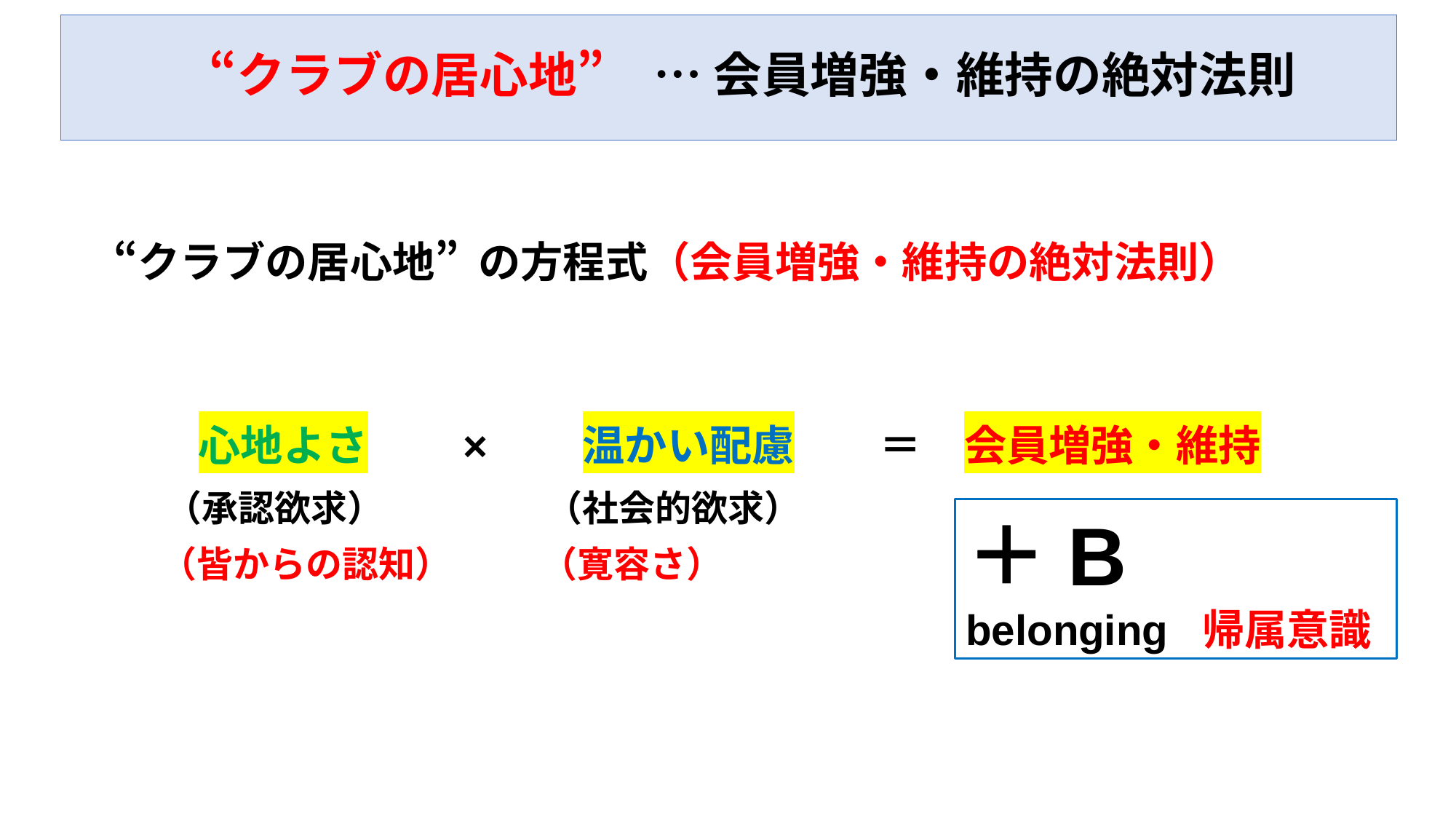

# “クラブの居心地”　… 会員増強・維持の絶対法則

　“クラブの居心地”  の方程式（会員増強・維持の絶対法則）

　　　心地よさ　　×　　温かい配慮　　＝　会員増強・維持
　　 （承認欲求）　　　  　（社会的欲求）
　 　 （皆からの認知）　　  （寛容さ）

＋B
belonging  帰属意識